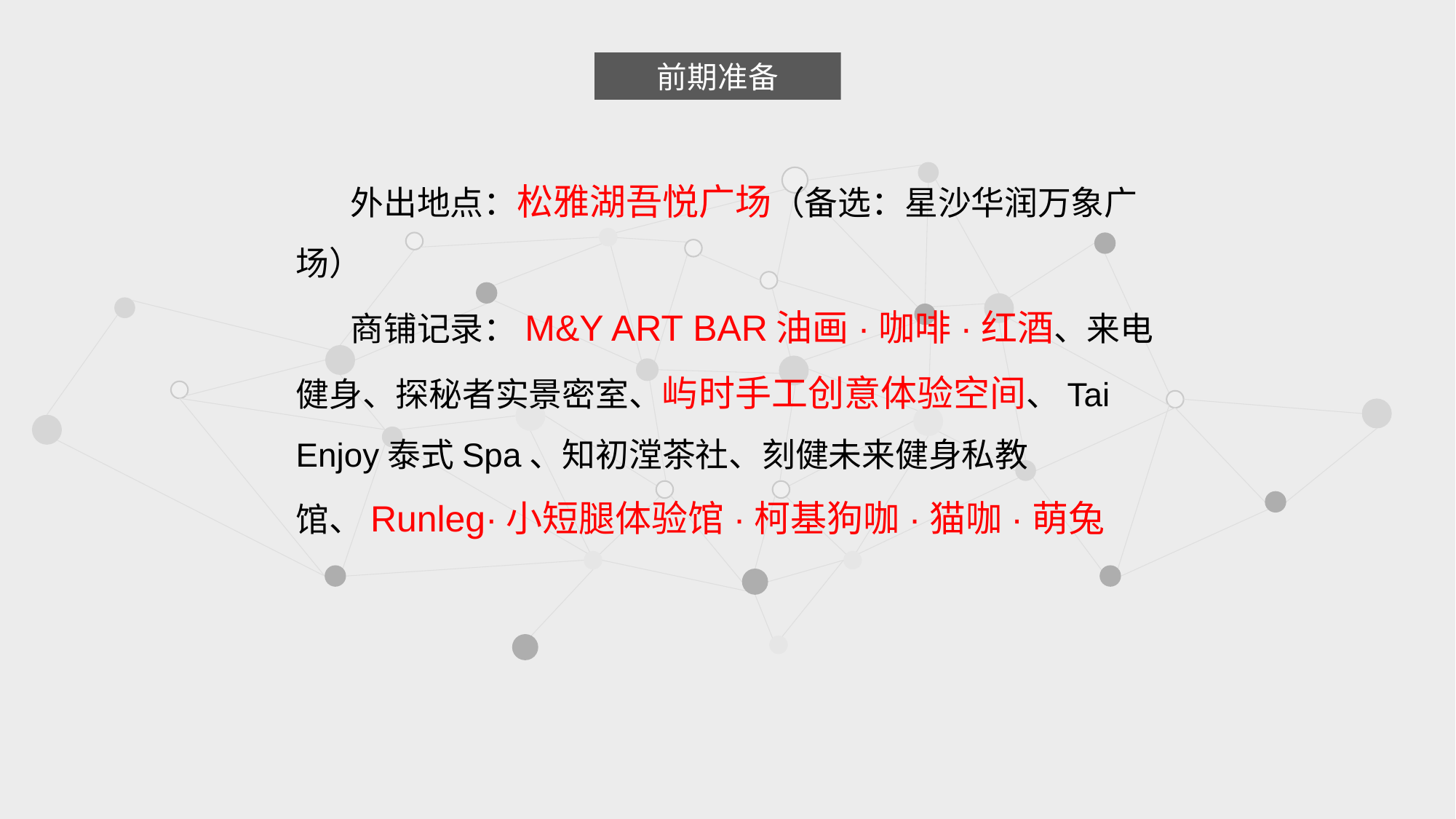

前期准备
外出地点：松雅湖吾悦广场（备选：星沙华润万象广场）
商铺记录：M&Y ART BAR油画·咖啡·红酒、来电健身、探秘者实景密室、屿时手工创意体验空间、Tai Enjoy泰式Spa、知初漟茶社、刻健未来健身私教馆、Runleg·小短腿体验馆·柯基狗咖·猫咖·萌兔